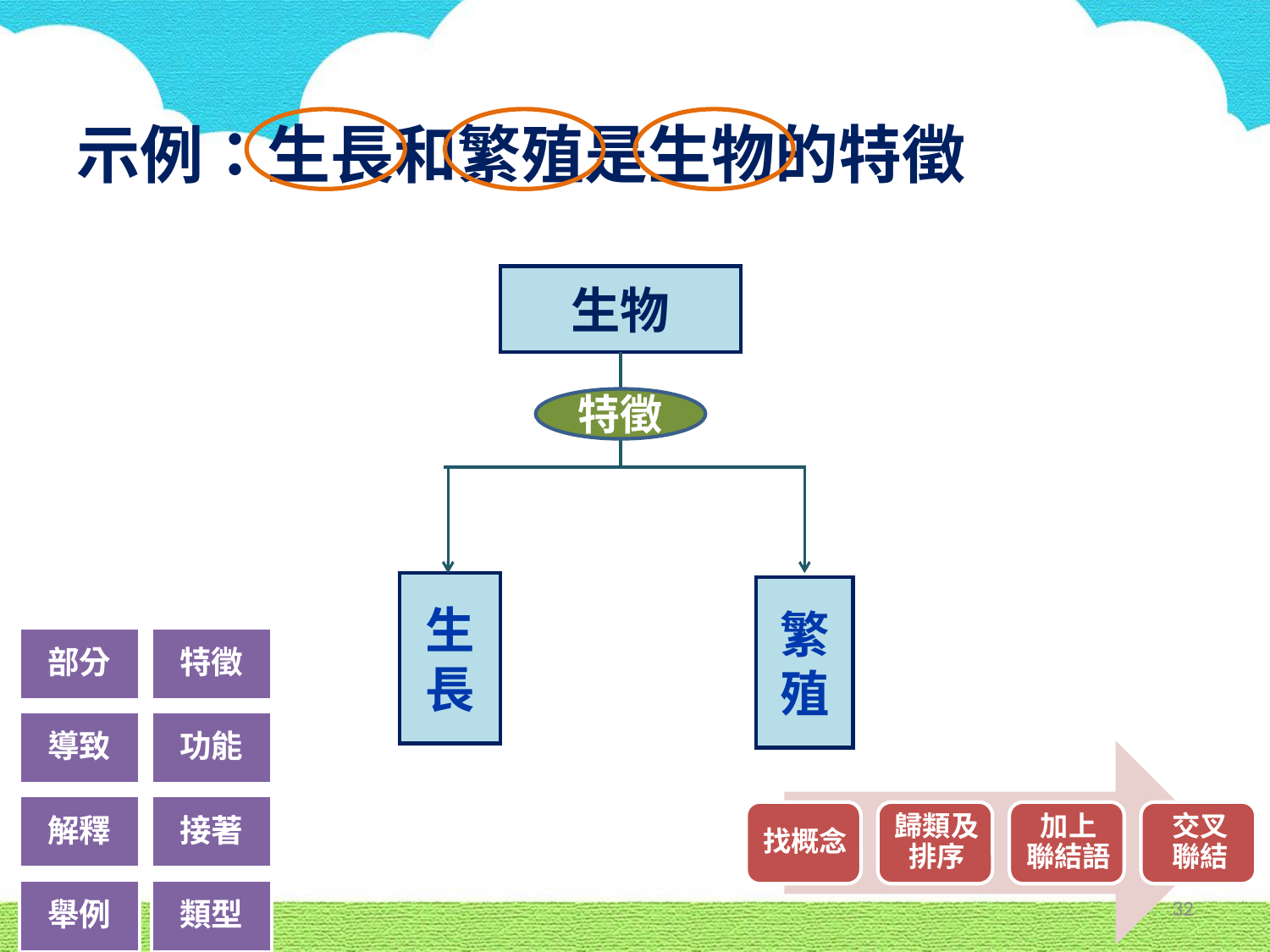

# 示例：生長和繁殖是生物的特徵

生物
特徵

生
長
繁
殖
部分
特徵
導致
功能
解釋
接著
舉例
類型
找概念
歸類及排序
加上 聯結語
交叉 聯結
32